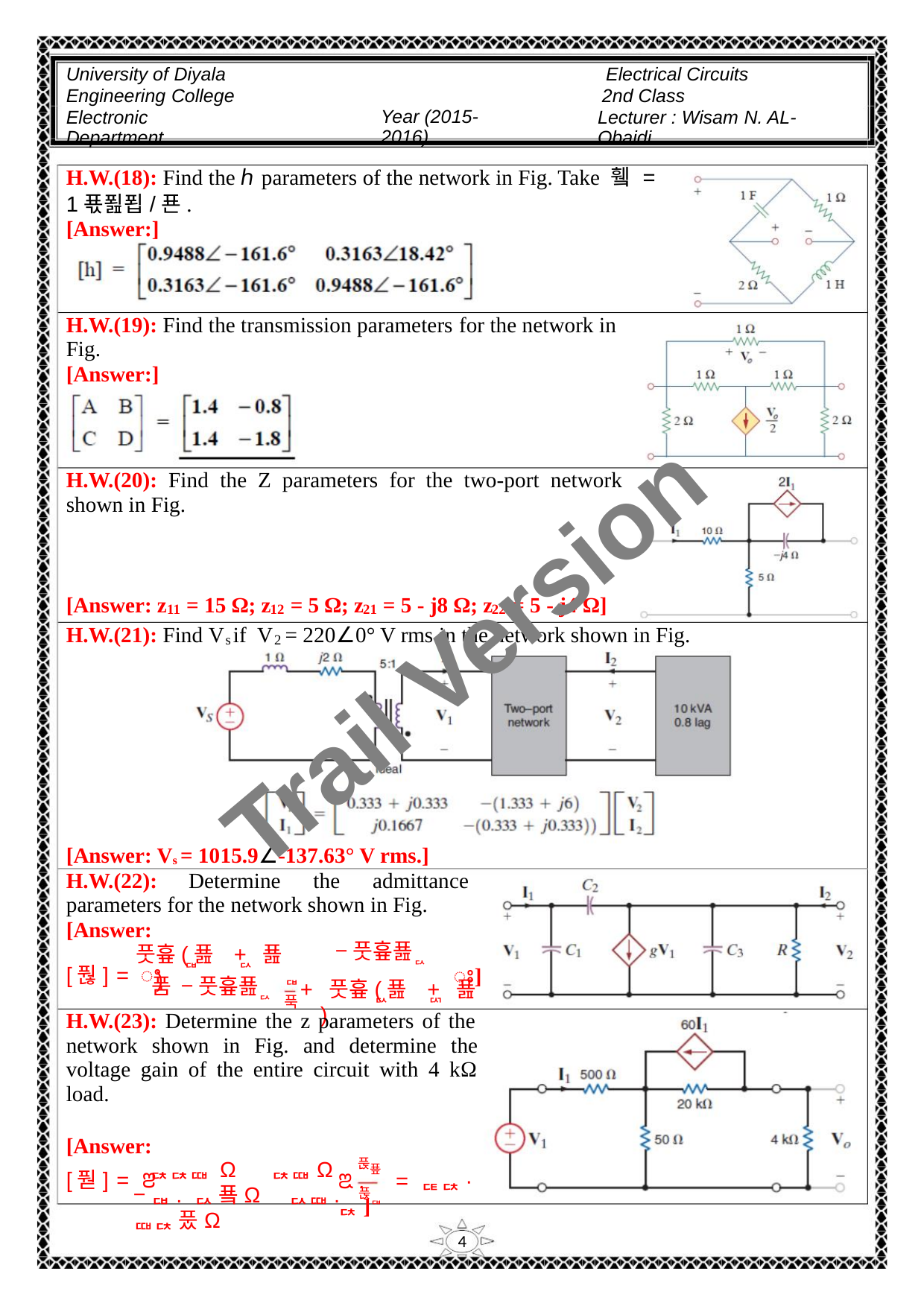

University of Diyala
Engineering College
Electronic Department
Electrical Circuits
2nd Class
Lecturer : Wisam N. AL-Obaidi
Year (2015-2016)
H.W.(18): Find the ℎ parameters of the network in Fig. Take 휔 =
1푟푎푑/푠.
[Answer:]
H.W.(19): Find the transmission parameters for the network in
Fig.
[Answer:]
H.W.(20): Find the Z parameters for the two-port network
shown in Fig.
Trail Version
Trail Version
Trail Version
Trail Version
Trail Version
Trail Version
Trail Version
Trail Version
Trail Version
Trail Version
Trail Version
Trail Version
Trail Version
[Answer: z = 15 Ω; z = 5 Ω; z = 5 - j8 Ω; z = 5 - j4 Ω]
11
12
21
22
H.W.(21): Find V if V = 220∠0° V rms in the network shown in Fig.
s
2
[Answer: Vs = 1015.9∠-137.63° V rms.]
H.W.(22): Determine the admittance
parameters for the network shown in Fig.
[Answer:
풋흎(푪 + 푪 )
−풋흎푪ퟐ
ퟏ
ퟐ
[풚] = ꢀ
ꢁ]
ퟏ
품 − 풋흎푪ퟐ
+ 풋흎(푪 + 푪 )
ퟐ
ퟑ
푹
H.W.(23): Determine the z parameters of the
network shown in Fig. and determine the
voltage gain of the entire circuit with 4 kΩ
load.
[Answer:
ퟓퟓퟎ Ω
ퟓퟎΩ
푽푶
[풛] = ꢂ
ꢃ . = ퟔퟓ ∙ ퟓ]
−ퟏ. ퟐ 푴Ω ퟐퟎ. ퟎퟓ 풌Ω
푽ퟏ
4